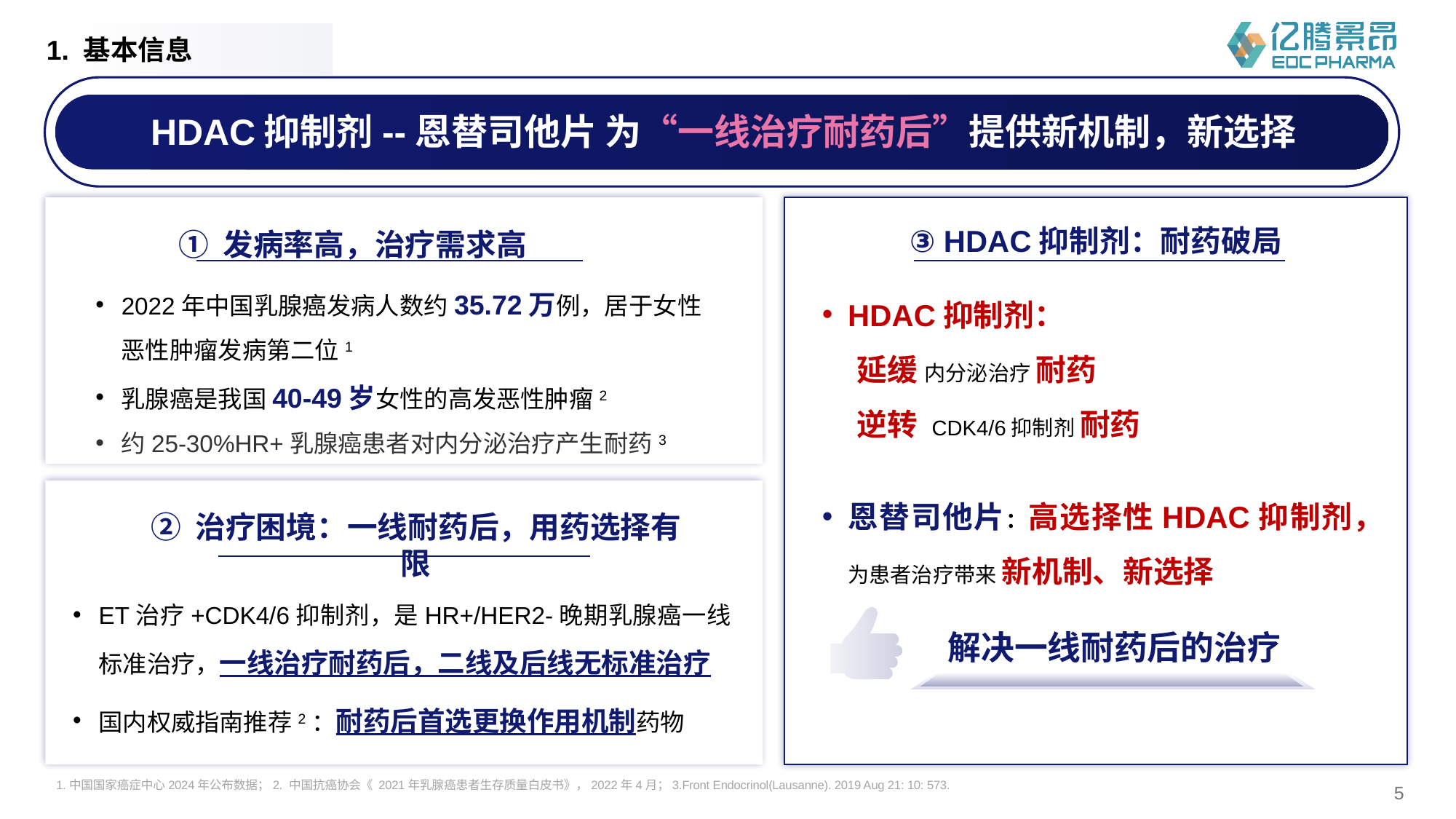

1. 基本信息

HDAC抑制剂--恩替司他片 为“一线治疗耐药后”提供新机制，新选择

③ HDAC抑制剂：耐药破局

① 发病率高，治疗需求高
2022年中国乳腺癌发病人数约35.72万例，居于女性恶性肿瘤发病第二位1
乳腺癌是我国40-49岁女性的高发恶性肿瘤2
约25-30%HR+乳腺癌患者对内分泌治疗产生耐药3

HDAC抑制剂：
    延缓 内分泌治疗 耐药
    逆转 CDK4/6抑制剂 耐药

恩替司他片：高选择性HDAC抑制剂，为患者治疗带来 新机制、新选择

② 治疗困境：一线耐药后，用药选择有限

ET治疗+CDK4/6抑制剂，是HR+/HER2-晚期乳腺癌一线标准治疗，一线治疗耐药后，二线及后线无标准治疗
国内权威指南推荐2：耐药后首选更换作用机制药物

解决一线耐药后的治疗

5
1.中国国家癌症中心2024年公布数据；2. 中国抗癌协会《 2021年乳腺癌患者生存质量白皮书》，2022年4月；3.Front Endocrinol(Lausanne). 2019 Aug 21: 10: 573.